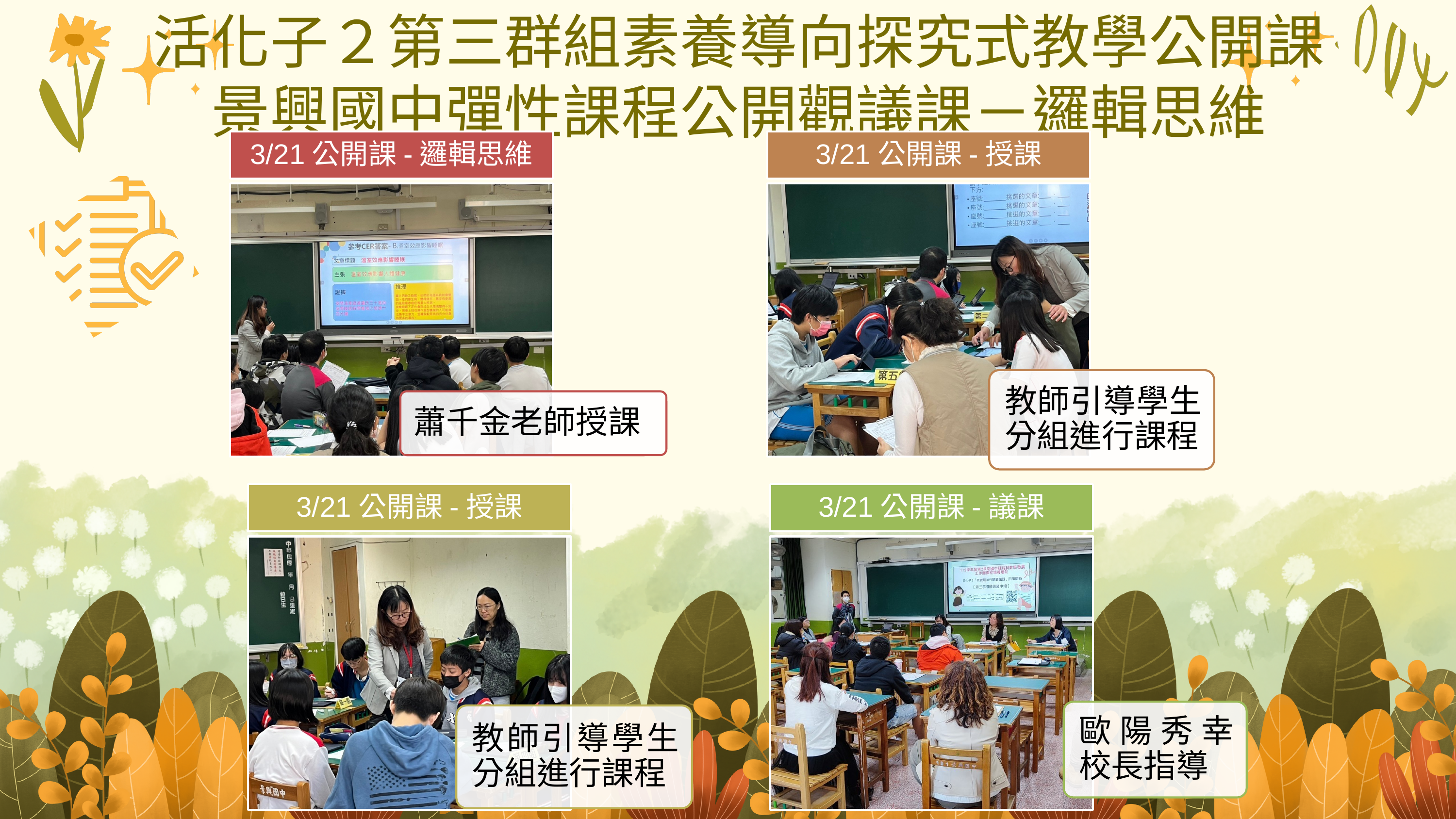

活化子２第三群組素養導向探究式教學公開課
景興國中彈性課程公開觀議課－邏輯思維

蕭千金老師授課
3/21公開課-邏輯思維
教師引導學生分組進行課程
3/21公開課-授課
教師引導學生分組進行課程
3/21公開課-授課
歐陽秀幸校長指導
3/21公開課-議課